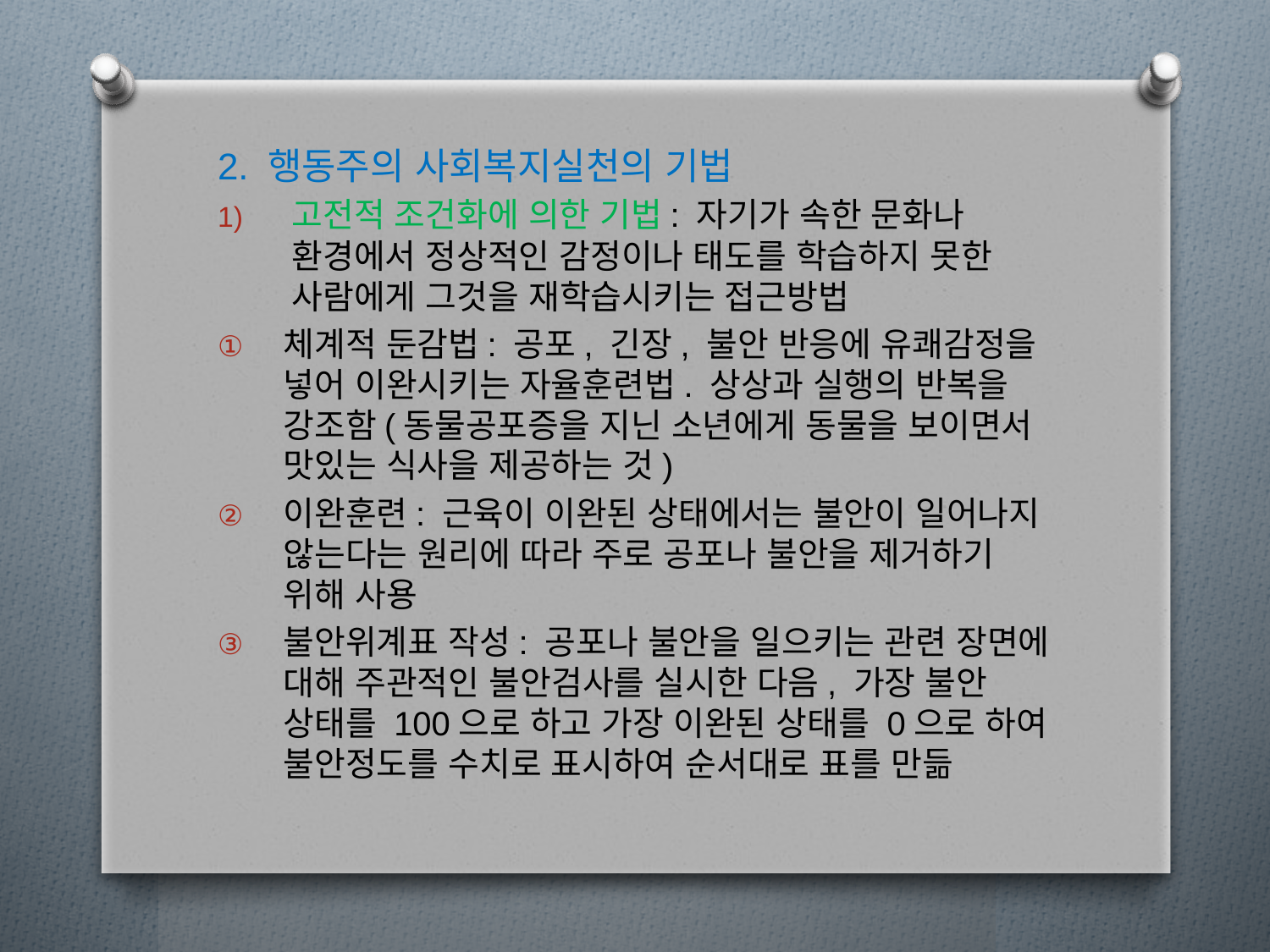

2. 행동주의 사회복지실천의 기법
고전적 조건화에 의한 기법: 자기가 속한 문화나 환경에서 정상적인 감정이나 태도를 학습하지 못한 사람에게 그것을 재학습시키는 접근방법
체계적 둔감법: 공포, 긴장, 불안 반응에 유쾌감정을 넣어 이완시키는 자율훈련법. 상상과 실행의 반복을 강조함(동물공포증을 지닌 소년에게 동물을 보이면서 맛있는 식사을 제공하는 것)
이완훈련: 근육이 이완된 상태에서는 불안이 일어나지 않는다는 원리에 따라 주로 공포나 불안을 제거하기 위해 사용
불안위계표 작성: 공포나 불안을 일으키는 관련 장면에 대해 주관적인 불안검사를 실시한 다음, 가장 불안 상태를 100으로 하고 가장 이완된 상태를 0으로 하여 불안정도를 수치로 표시하여 순서대로 표를 만듦